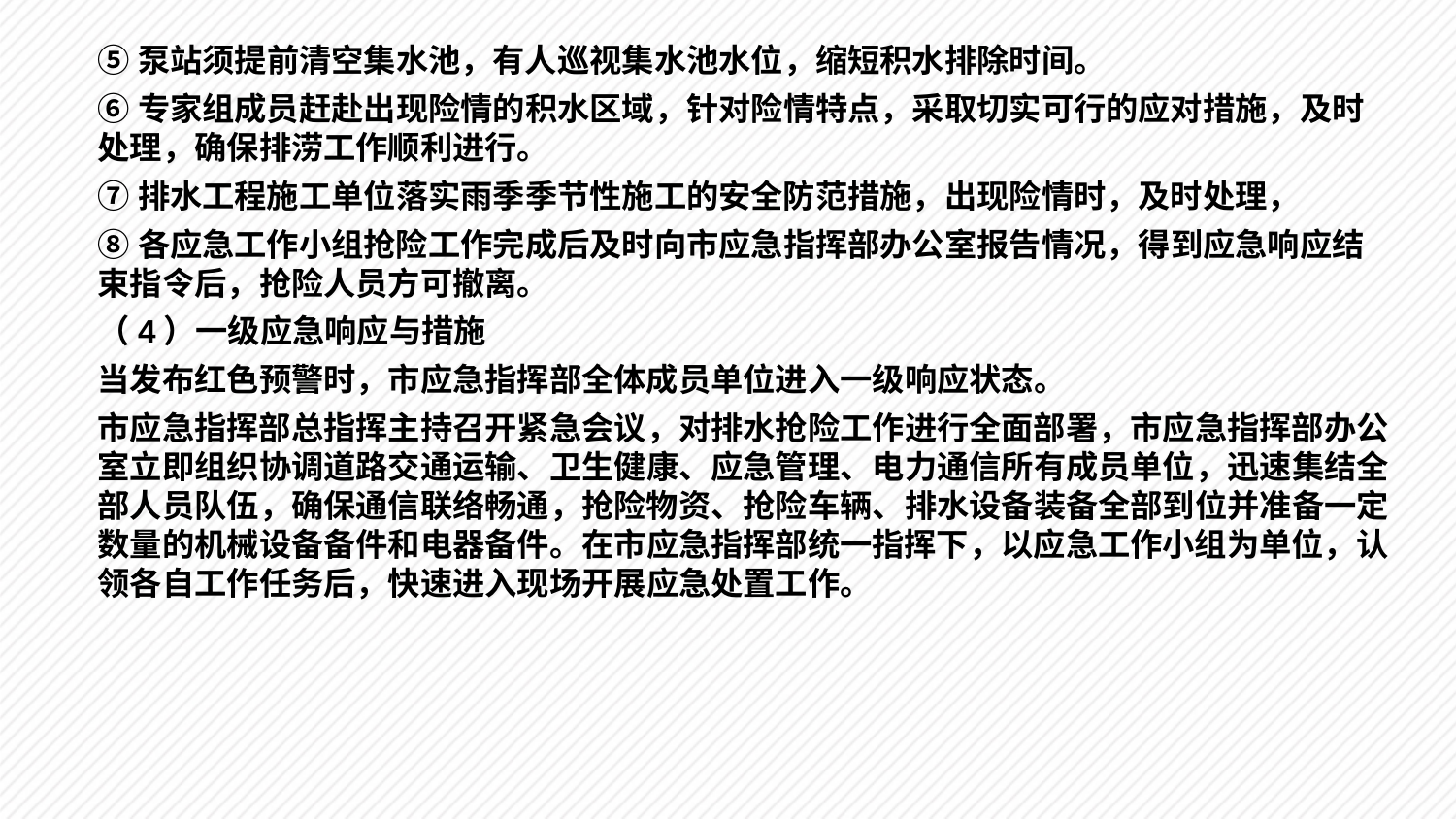

⑤泵站须提前清空集水池，有人巡视集水池水位，缩短积水排除时间。
⑥专家组成员赶赴出现险情的积水区域，针对险情特点，采取切实可行的应对措施，及时处理，确保排涝工作顺利进行。
⑦排水工程施工单位落实雨季季节性施工的安全防范措施，出现险情时，及时处理，
⑧各应急工作小组抢险工作完成后及时向市应急指挥部办公室报告情况，得到应急响应结束指令后，抢险人员方可撤离。
（4）一级应急响应与措施
当发布红色预警时，市应急指挥部全体成员单位进入一级响应状态。
市应急指挥部总指挥主持召开紧急会议，对排水抢险工作进行全面部署，市应急指挥部办公室立即组织协调道路交通运输、卫生健康、应急管理、电力通信所有成员单位，迅速集结全部人员队伍，确保通信联络畅通，抢险物资、抢险车辆、排水设备装备全部到位并准备一定数量的机械设备备件和电器备件。在市应急指挥部统一指挥下，以应急工作小组为单位，认领各自工作任务后，快速进入现场开展应急处置工作。